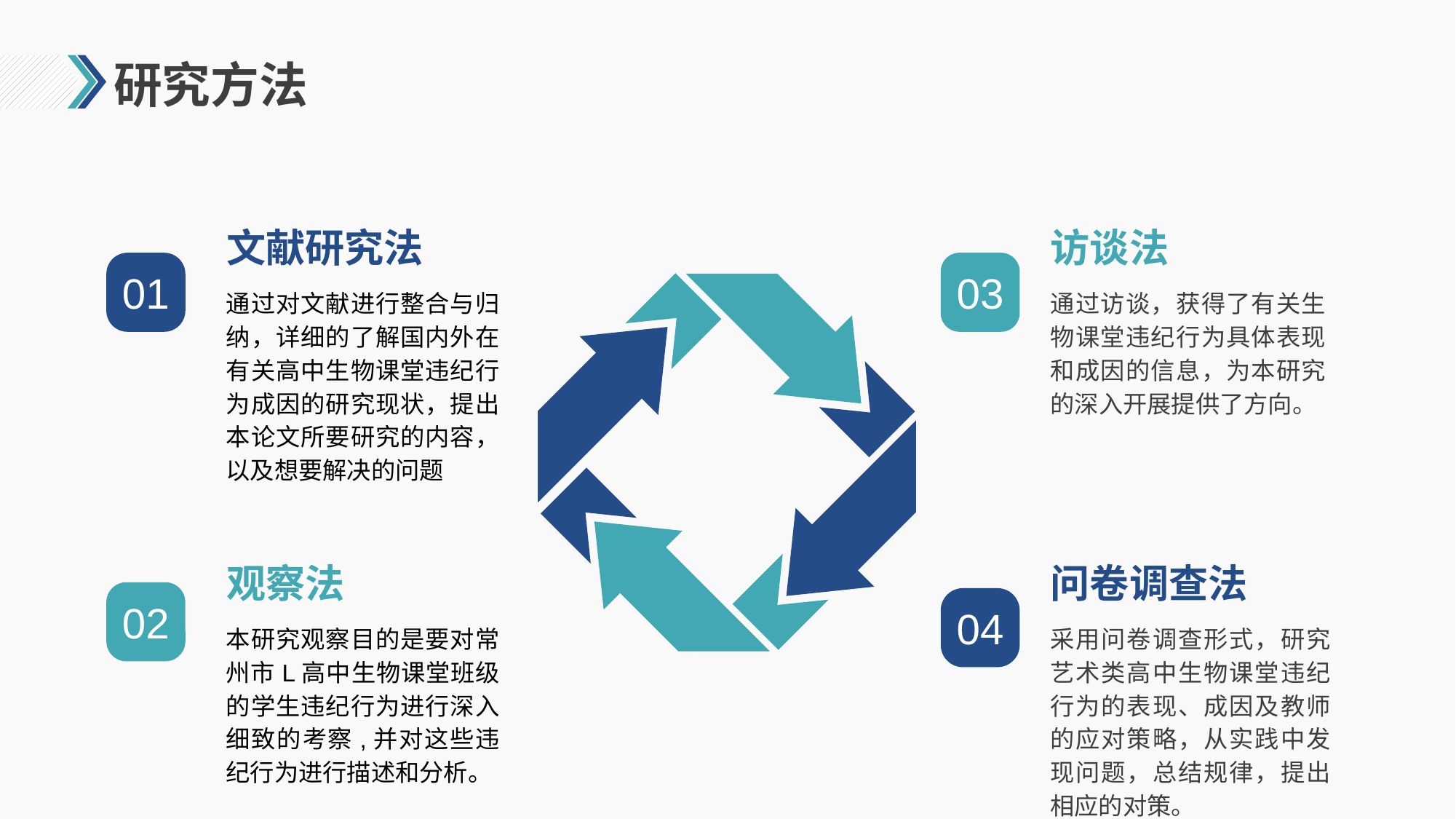

# 研究方法

文献研究法
访谈法
01
03
通过对文献进行整合与归纳，详细的了解国内外在有关高中生物课堂违纪行为成因的研究现状，提出本论文所要研究的内容，以及想要解决的问题
通过访谈，获得了有关生物课堂违纪行为具体表现和成因的信息，为本研究的深入开展提供了方向。

观察法
问卷调查法
02
04
本研究观察目的是要对常州市L高中生物课堂班级的学生违纪行为进行深入细致的考察,并对这些违纪行为进行描述和分析。
采用问卷调查形式，研究艺术类高中生物课堂违纪行为的表现、成因及教师的应对策略，从实践中发现问题，总结规律，提出相应的对策。